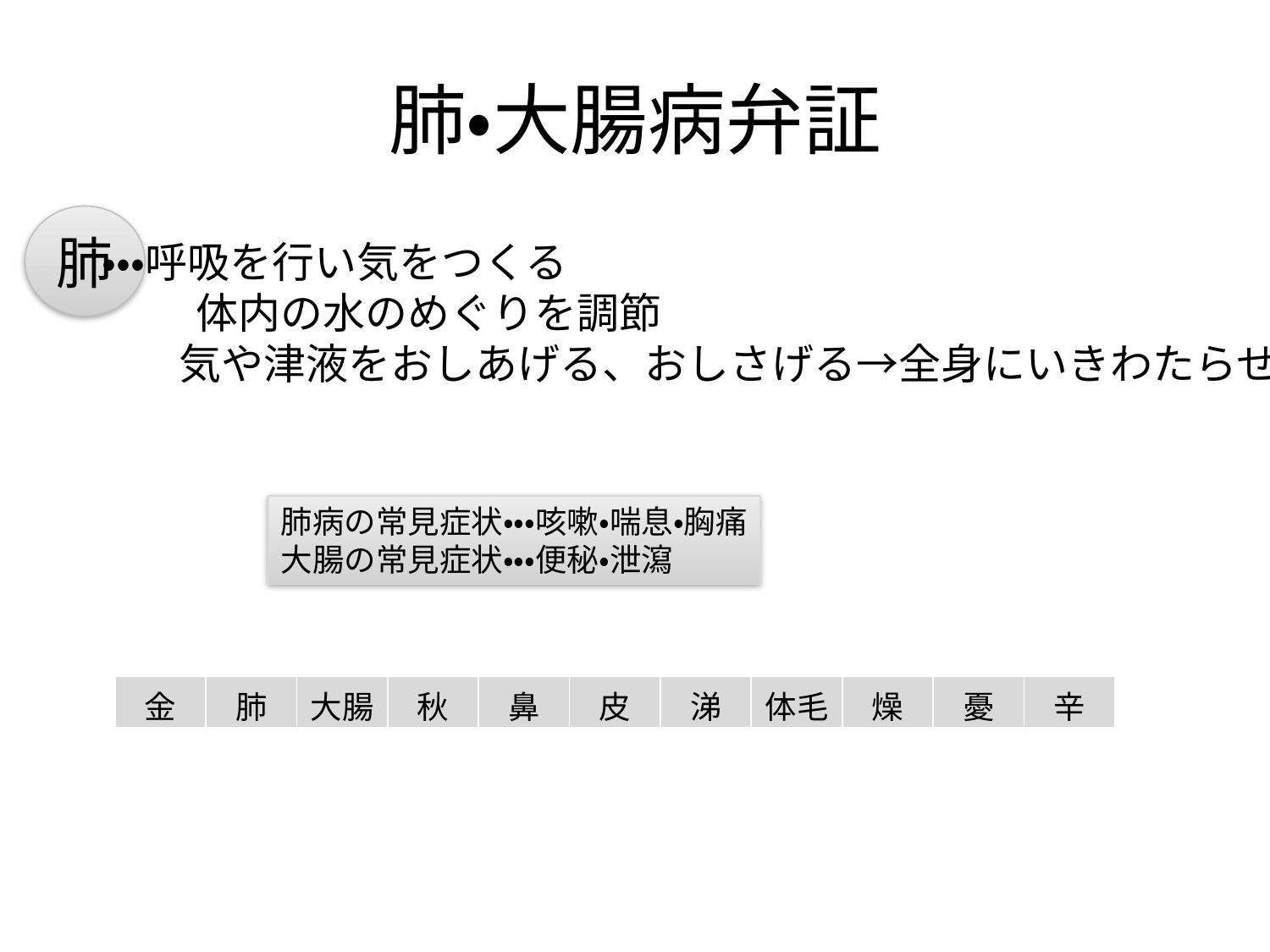

# 肺・大腸病弁証
肺
・・・呼吸を行い気をつくる
　　 体内の水のめぐりを調節
       気や津液をおしあげる、おしさげる→全身にいきわたらせる

肺病の常見症状・・・咳嗽・喘息・胸痛
大腸の常見症状・・・便秘・泄瀉
| 金 | 肺 | 大腸 | 秋 | 鼻 | 皮 | 涕 | 体毛 | 燥 | 憂 | 辛 |
| --- | --- | --- | --- | --- | --- | --- | --- | --- | --- | --- |